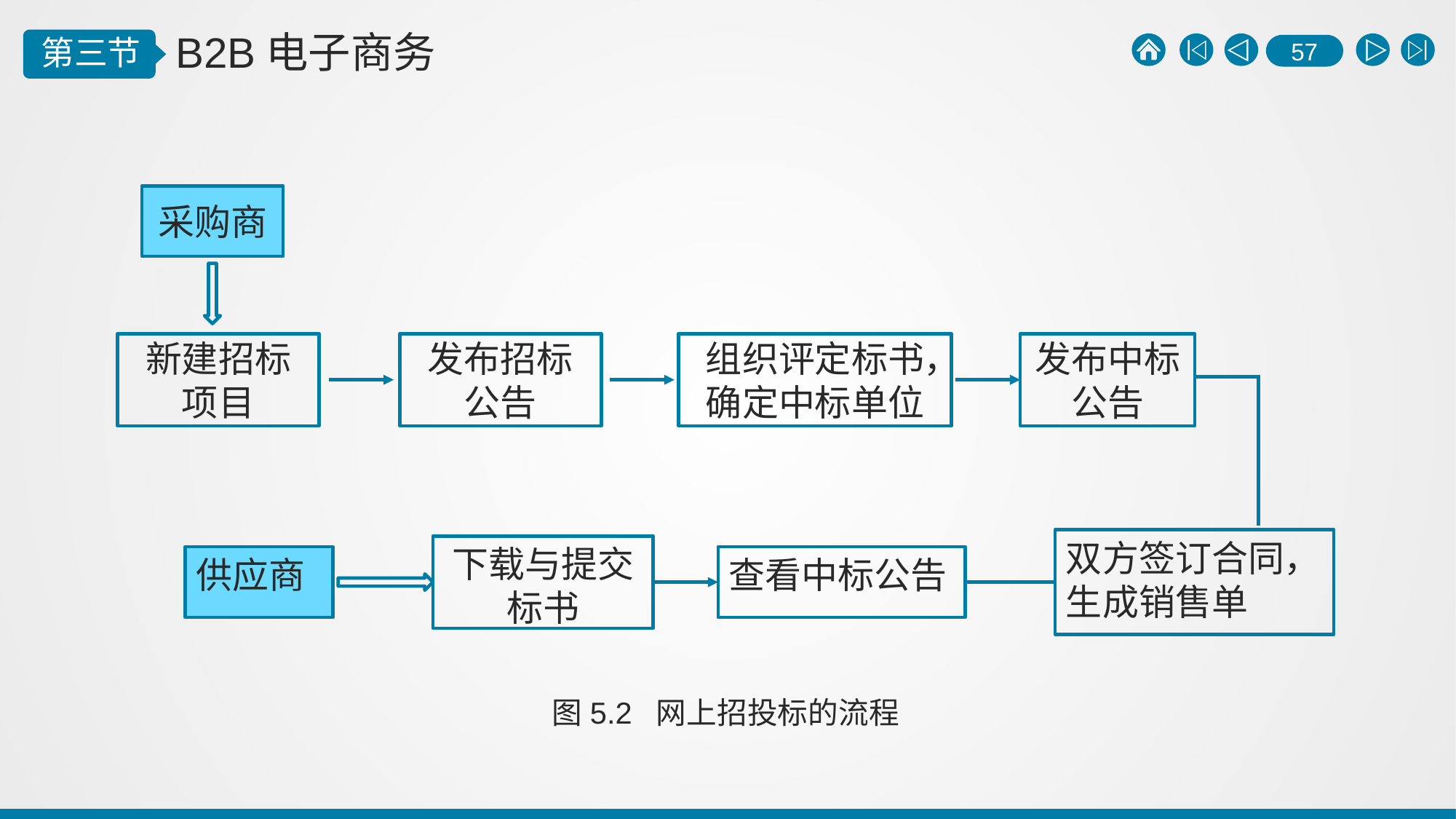

采购商

新建招标项目
发布招标公告
组织评定标书，
确定中标单位
发布中标公告
双方签订合同，生成销售单
下载与提交标书
供应商
查看中标公告

图5.2  网上招投标的流程